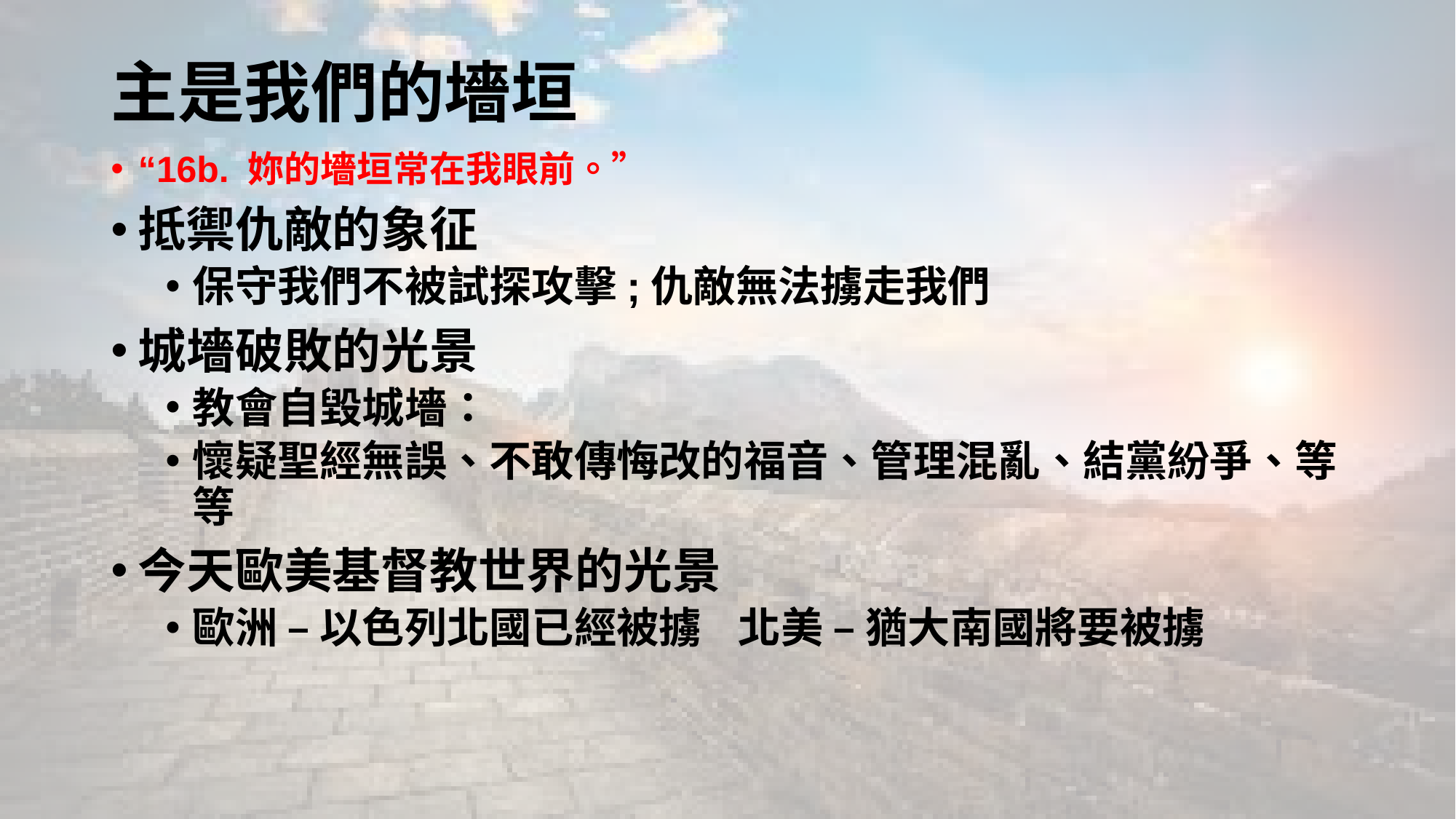

# 主是我們的墻垣
“16b. 妳的墻垣常在我眼前。”
抵禦仇敵的象征
保守我們不被試探攻擊;仇敵無法擄走我們
城墻破敗的光景
教會自毀城墻：
懷疑聖經無誤、不敢傳悔改的福音、管理混亂、結黨紛爭、等等
今天歐美基督教世界的光景
歐洲 – 以色列北國已經被擄	北美 – 猶大南國將要被擄